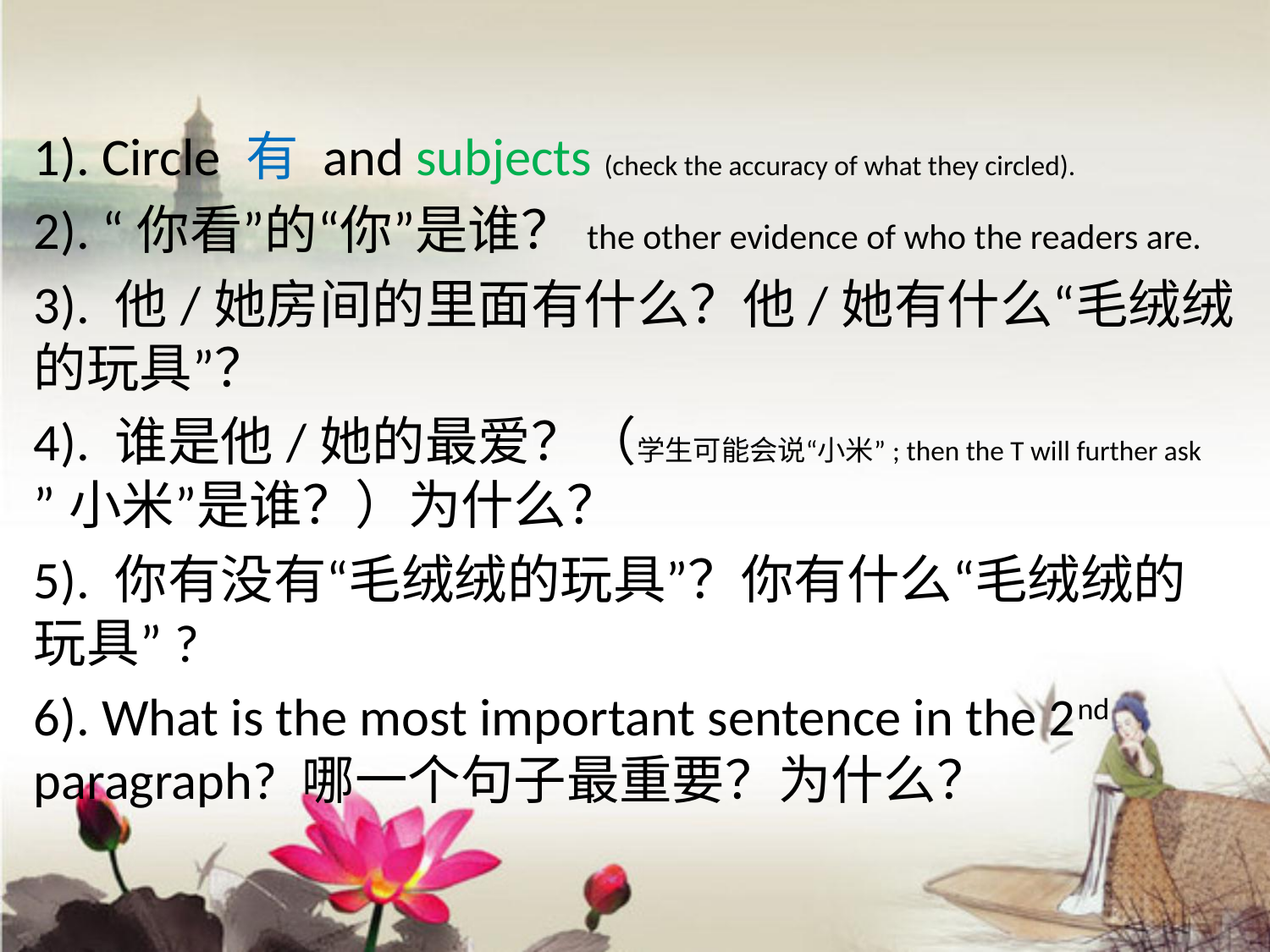

#
1). Circle 有 and subjects (check the accuracy of what they circled).
2). “你看”的“你”是谁？the other evidence of who the readers are.
3). 他/她房间的里面有什么？他/她有什么“毛绒绒的玩具”？
4). 谁是他/她的最爱？（学生可能会说“小米”; then the T will further ask ”小米”是谁？）为什么？
5). 你有没有“毛绒绒的玩具”？你有什么“毛绒绒的玩具”?
6). What is the most important sentence in the 2nd paragraph? 哪一个句子最重要？为什么？